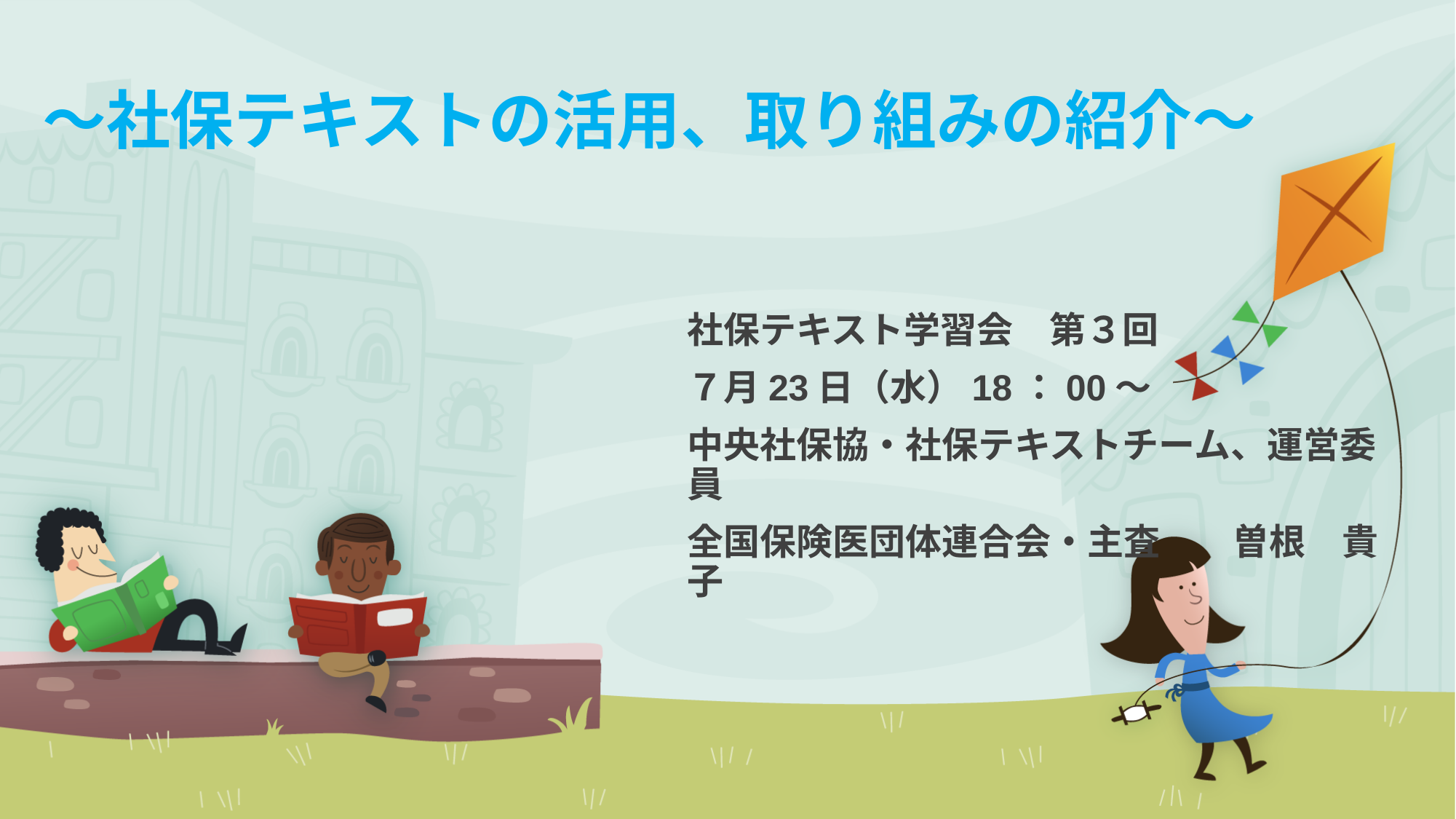

# ～社保テキストの活用、取り組みの紹介～
社保テキスト学習会　第３回
７月23日（水）18：00～
中央社保協・社保テキストチーム、運営委員
全国保険医団体連合会・主査　　曽根　貴子